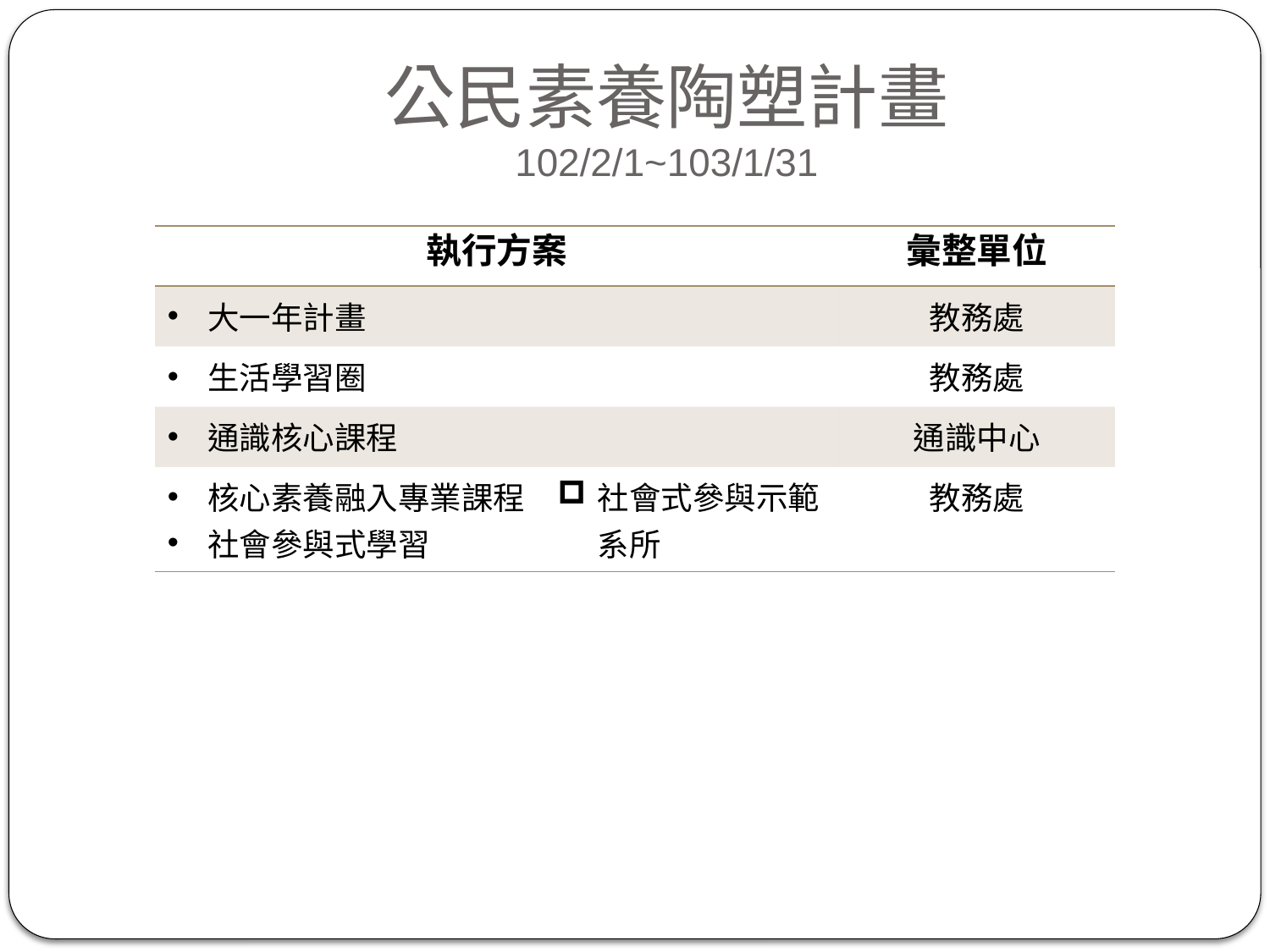

# 公民素養陶塑計畫 102/2/1~103/1/31
| 執行方案 |  | 彙整單位 |
| --- | --- | --- |
| 大一年計畫 |  | 教務處 |
| 生活學習圈 |  | 教務處 |
| 通識核心課程 |  | 通識中心 |
| 核心素養融入專業課程 社會參與式學習 | 社會式參與示範系所 | 教務處 |